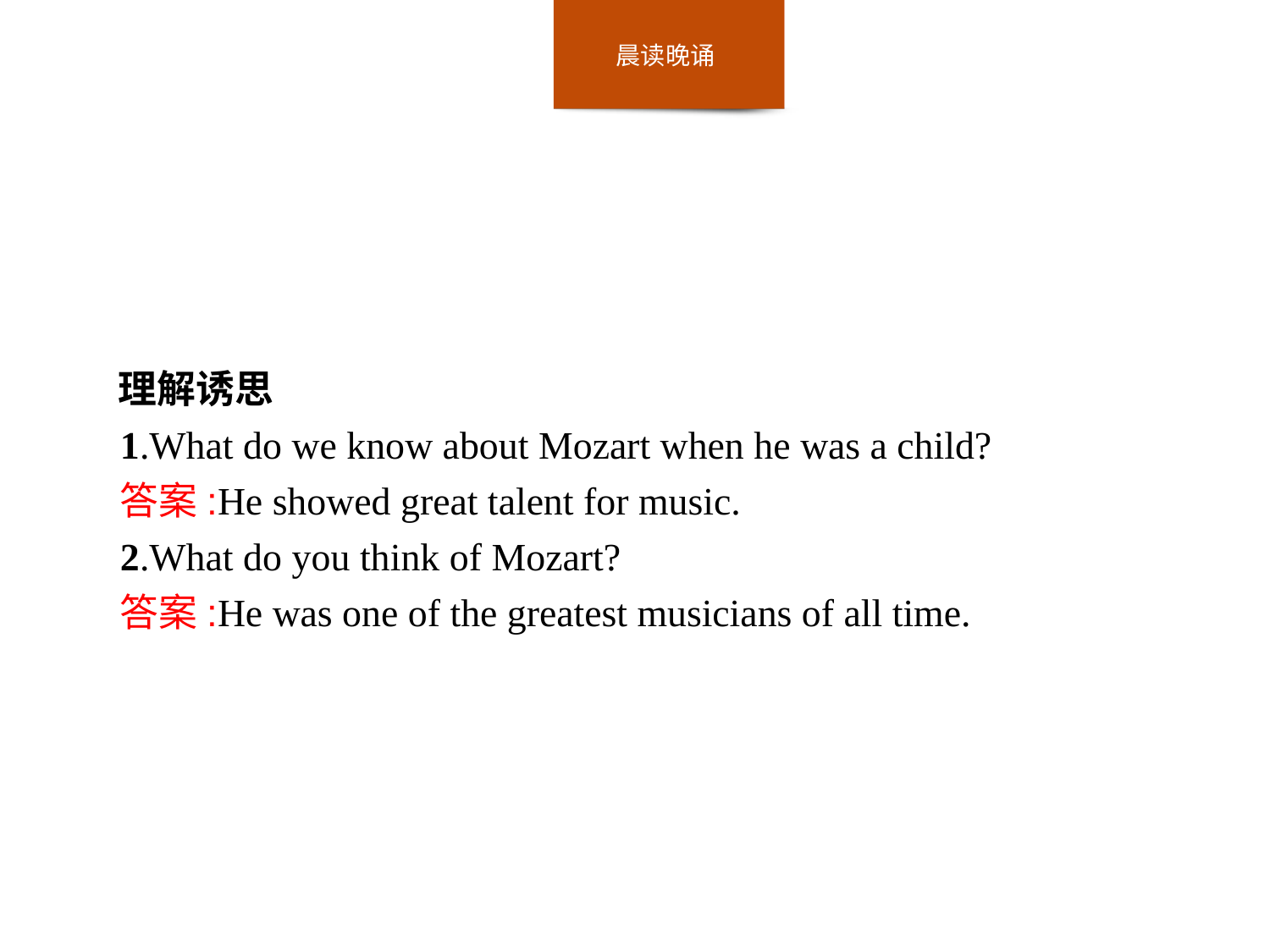

理解诱思
1.What do we know about Mozart when he was a child?
答案:He showed great talent for music.
2.What do you think of Mozart?
答案:He was one of the greatest musicians of all time.